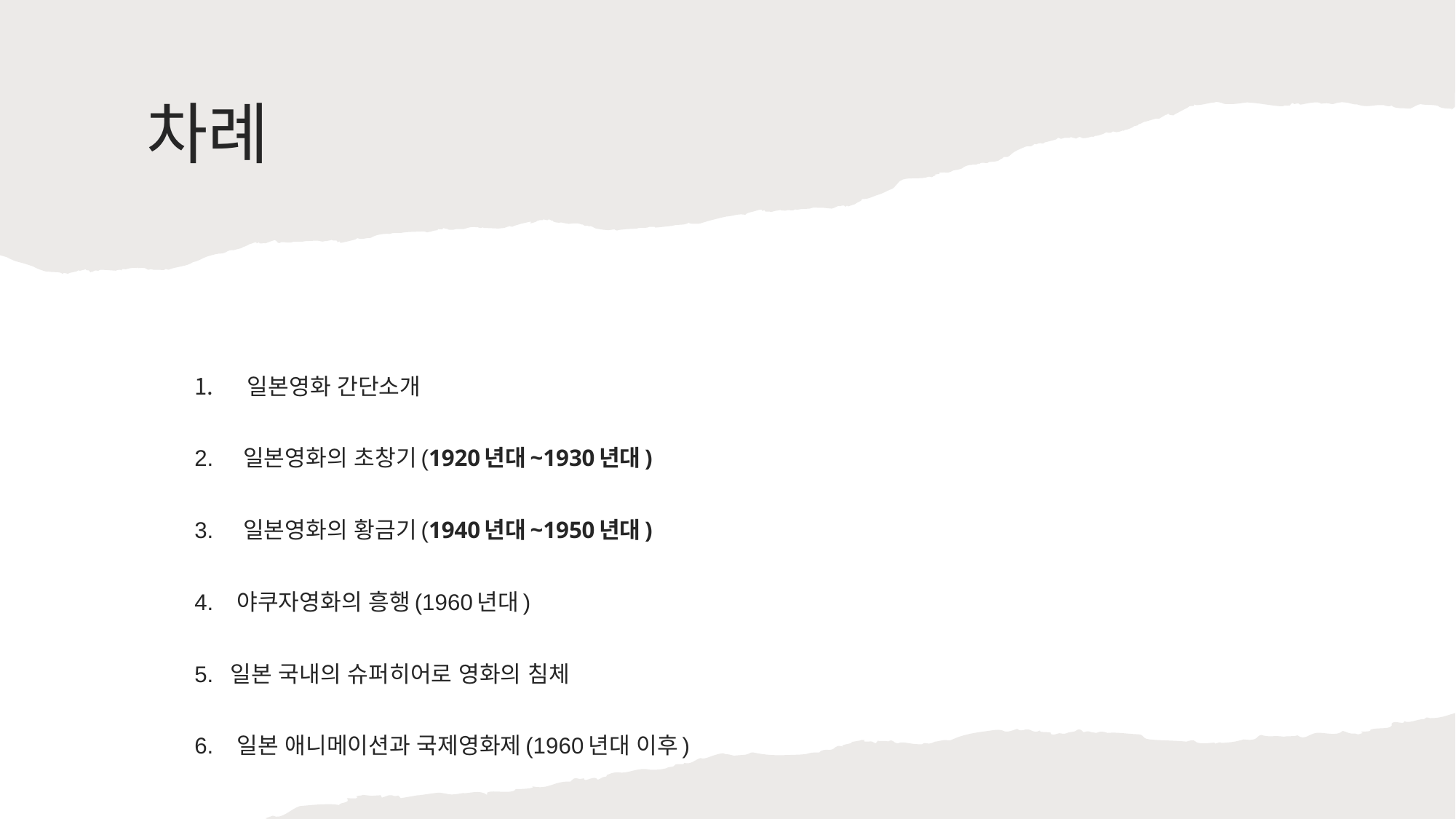

# 차례
일본영화 간단소개

2.    일본영화의 초창기(1920년대~1930년대)

3.    일본영화의 황금기(1940년대~1950년대)

4.   야쿠자영화의 흥행(1960년대)

5.  일본 국내의 슈퍼히어로 영화의 침체

6.   일본 애니메이션과 국제영화제(1960년대 이후)